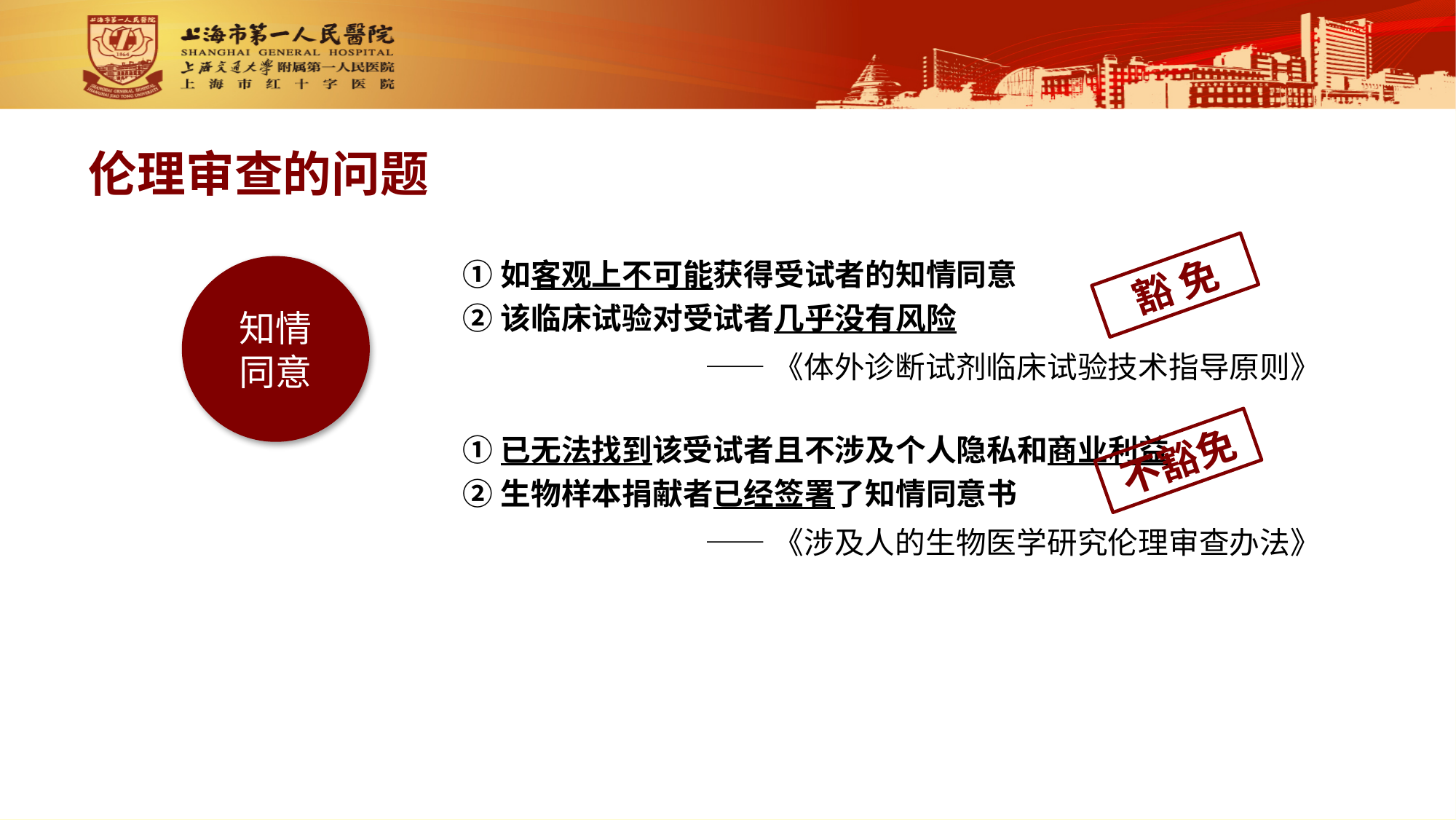

伦理审查的问题
①如客观上不可能获得受试者的知情同意
②该临床试验对受试者几乎没有风险
——《体外诊断试剂临床试验技术指导原则》
知情同意
豁 免
①已无法找到该受试者且不涉及个人隐私和商业利益
②生物样本捐献者已经签署了知情同意书
——《涉及人的生物医学研究伦理审查办法》
不豁免